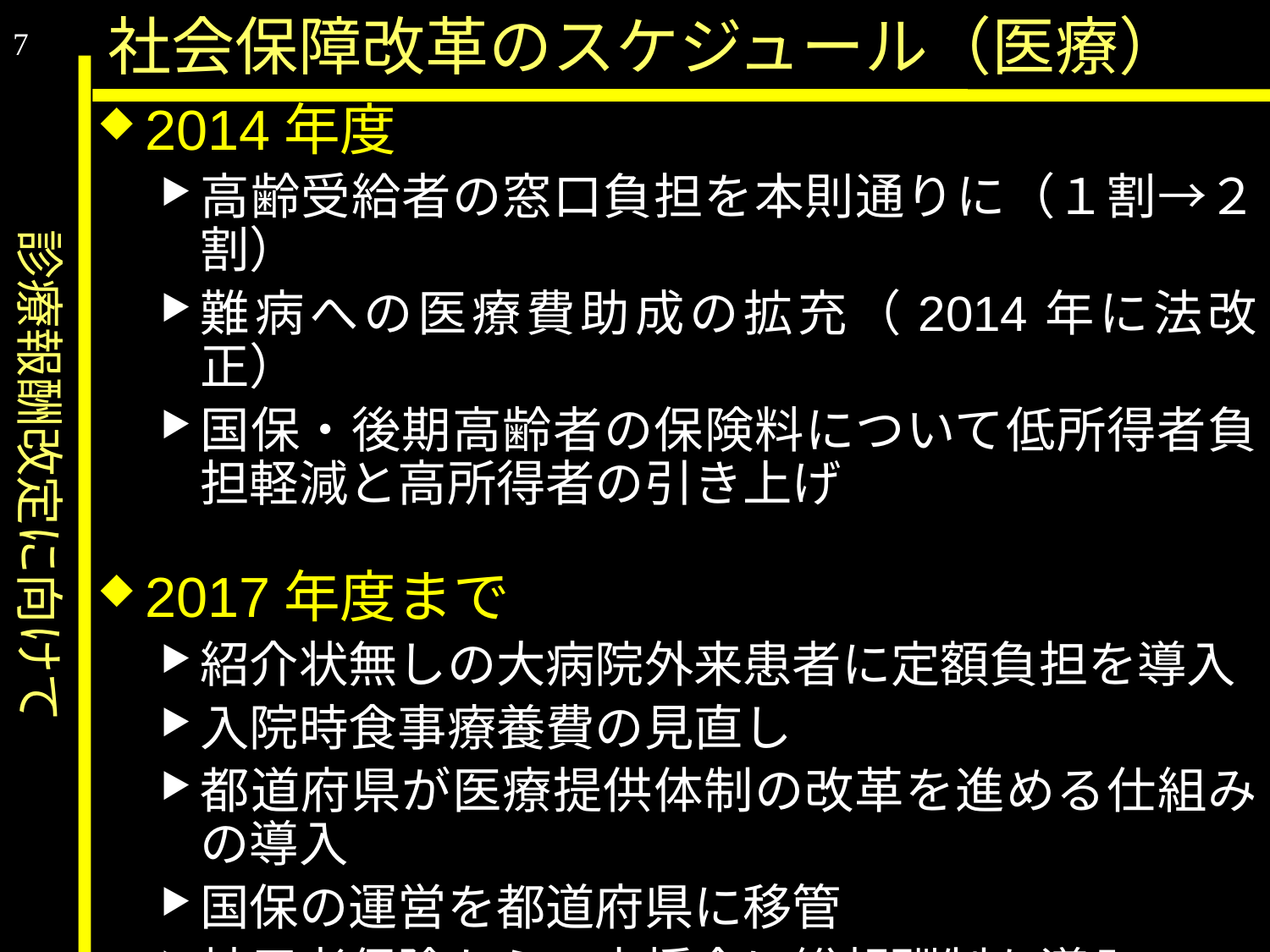

診療報酬改定に向けて
社会保障改革のスケジュール（医療）
7

2014年度
高齢受給者の窓口負担を本則通りに（１割→２割）
難病への医療費助成の拡充（2014年に法改正）
国保・後期高齢者の保険料について低所得者負担軽減と高所得者の引き上げ

2017年度まで
紹介状無しの大病院外来患者に定額負担を導入
入院時食事療養費の見直し
都道府県が医療提供体制の改革を進める仕組みの導入
国保の運営を都道府県に移管
被用者保険からの支援金に総報酬制を導入